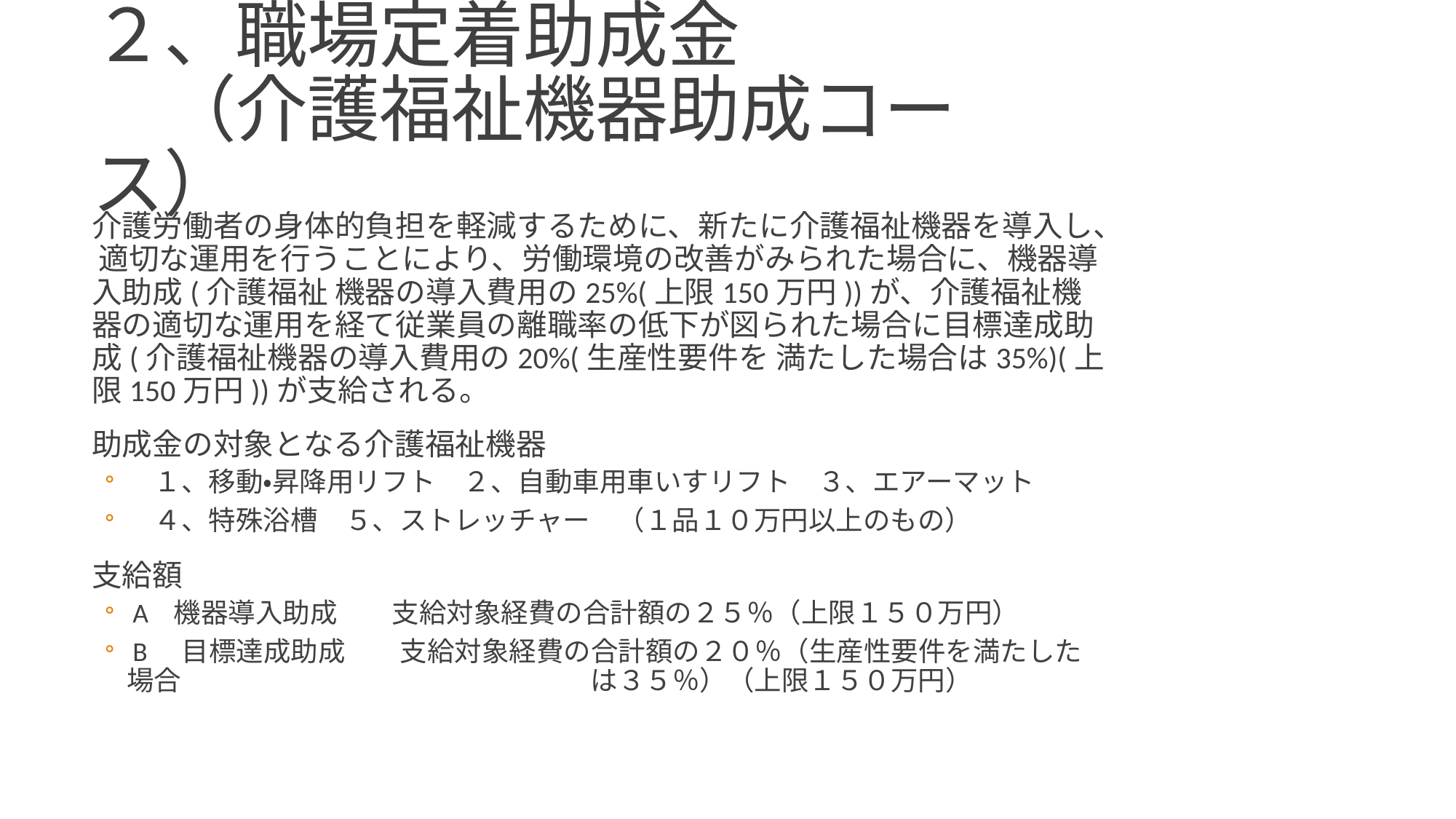

# ２、職場定着助成金 　（介護福祉機器助成コース）
介護労働者の身体的負担を軽減するために、新たに介護福祉機器を導入し、 適切な運用を行うことにより、労働環境の改善がみられた場合に、機器導入助成(介護福祉 機器の導入費用の25%(上限150万円))が、介護福祉機器の適切な運用を経て従業員の離職率の低下が図られた場合に目標達成助成(介護福祉機器の導入費用の20%(生産性要件を 満たした場合は35%)(上限150万円))が支給される。
助成金の対象となる介護福祉機器
　１、移動・昇降用リフト　２、自動車用車いすリフト　３、エアーマット
　４、特殊浴槽　５、ストレッチャー　（１品１０万円以上のもの）
支給額
 A   機器導入助成　　支給対象経費の合計額の２５％（上限１５０万円）
 B　目標達成助成　　支給対象経費の合計額の２０％（生産性要件を満たした場合　　　　　　　　　　　　　　　は３５％）（上限１５０万円）